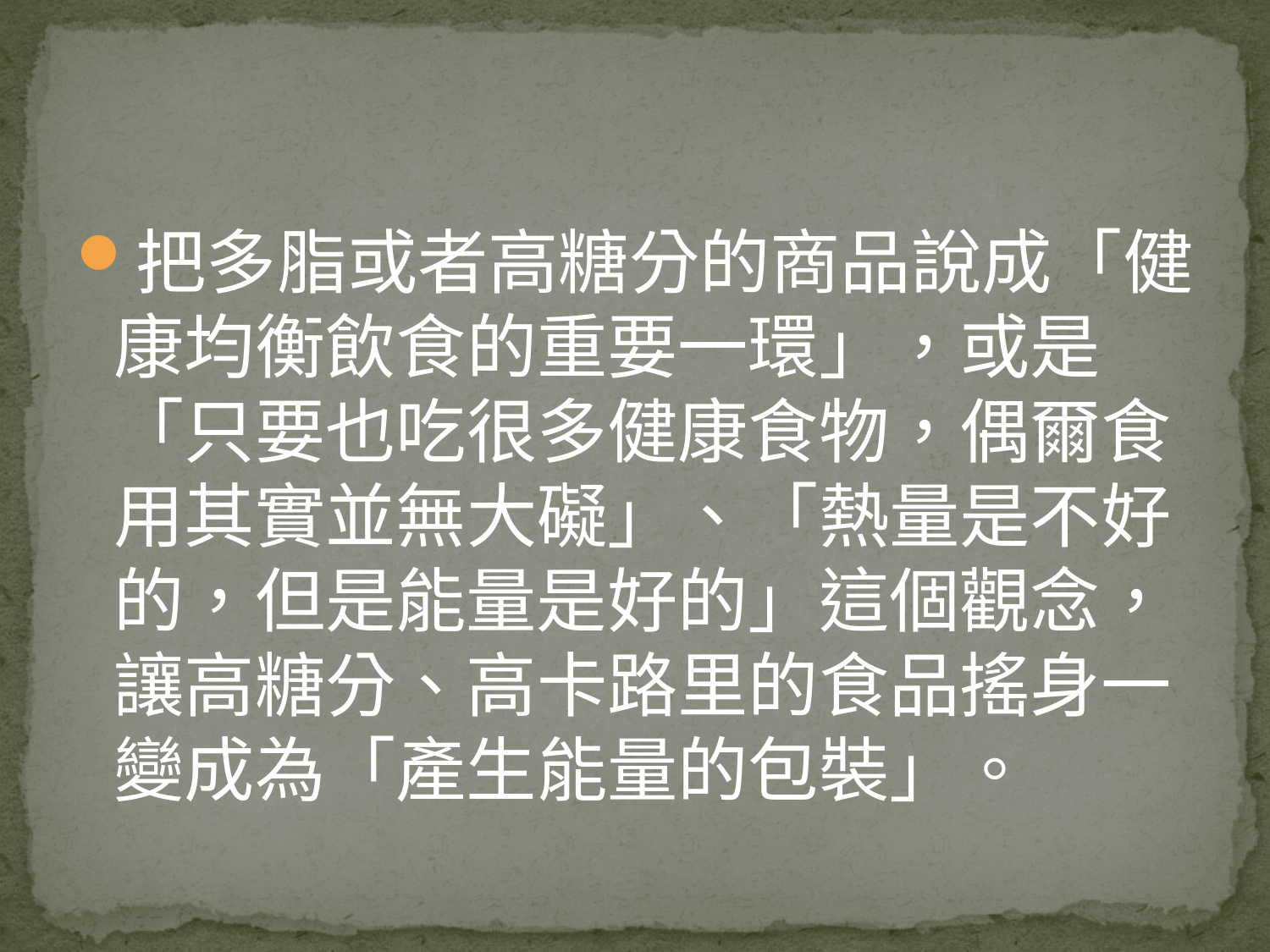

#
把多脂或者高糖分的商品說成「健康均衡飲食的重要一環」，或是「只要也吃很多健康食物，偶爾食用其實並無大礙」、「熱量是不好的，但是能量是好的」這個觀念，讓高糖分、高卡路里的食品搖身一變成為「產生能量的包裝」。